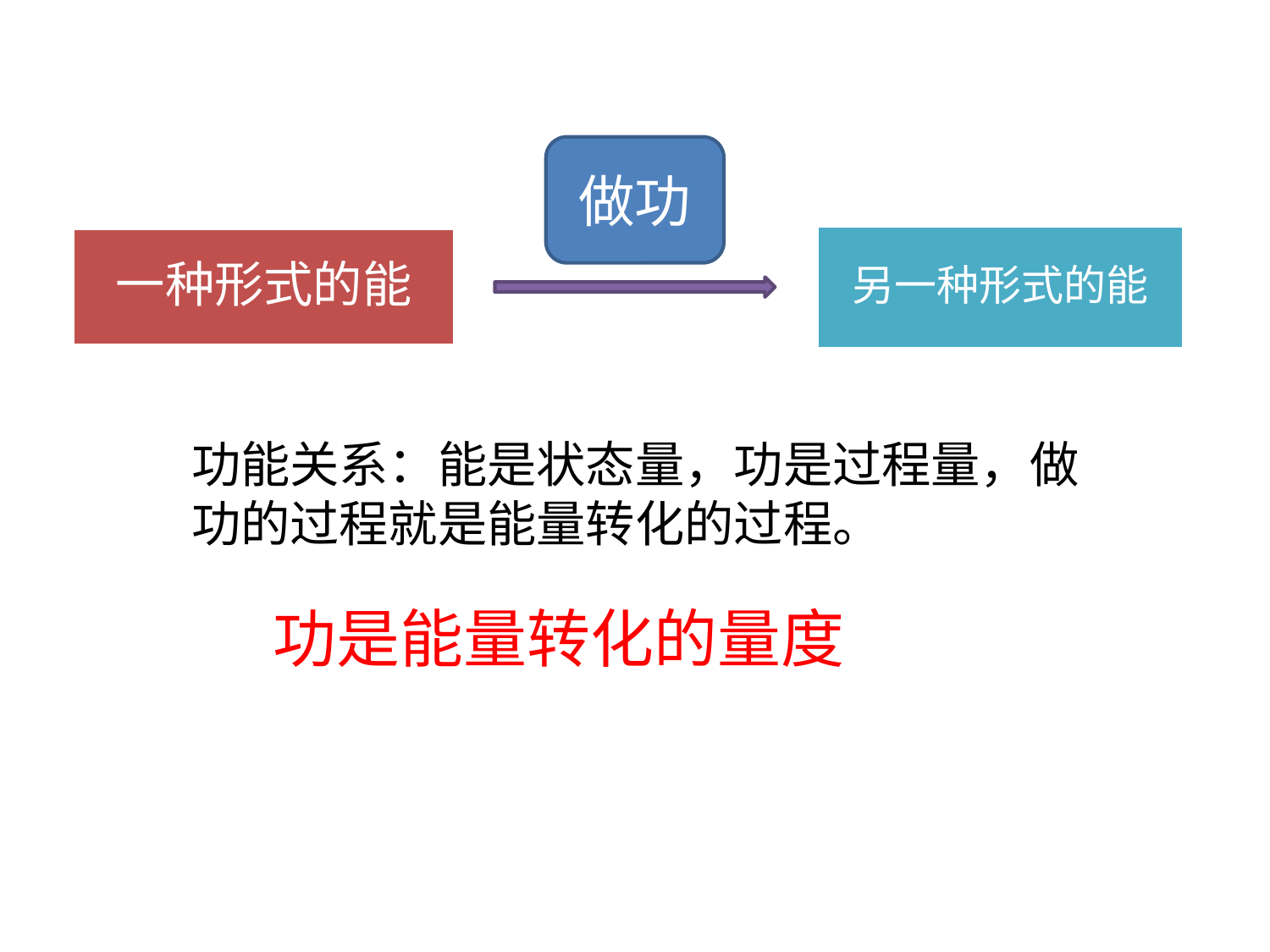

做功
另一种形式的能
一种形式的能

功能关系：能是状态量，功是过程量，做功的过程就是能量转化的过程。
功是能量转化的量度